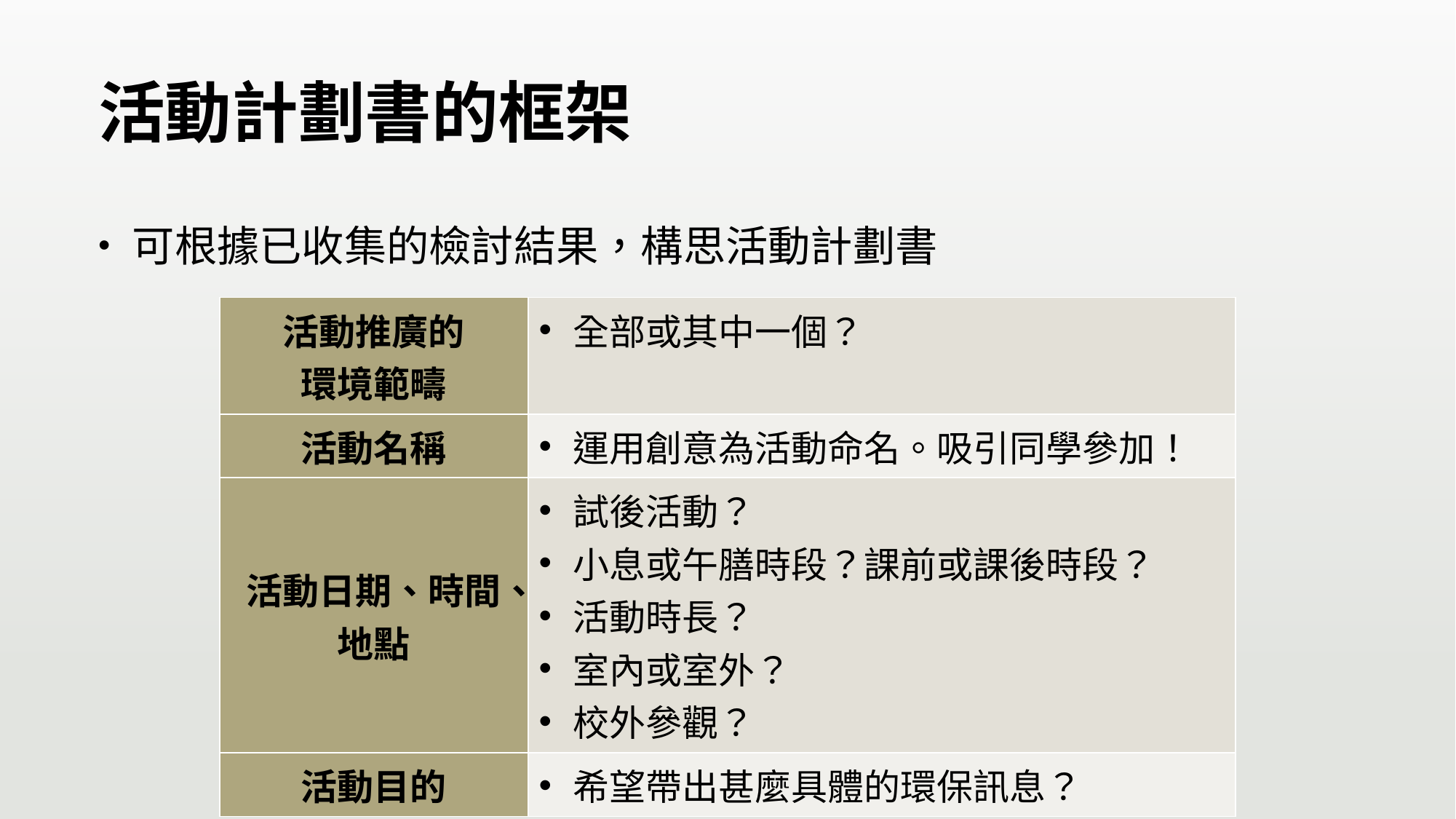

# 活動計劃書的框架
可根據已收集的檢討結果，構思活動計劃書
| 活動推廣的 環境範疇 | 全部或其中一個？ |
| --- | --- |
| 活動名稱 | 運用創意為活動命名。吸引同學參加！ |
| 活動日期、時間、地點 | 試後活動？ 小息或午膳時段？課前或課後時段？ 活動時長？ 室內或室外？ 校外參觀？ |
| 活動目的 | 希望帶出甚麼具體的環保訊息？ |